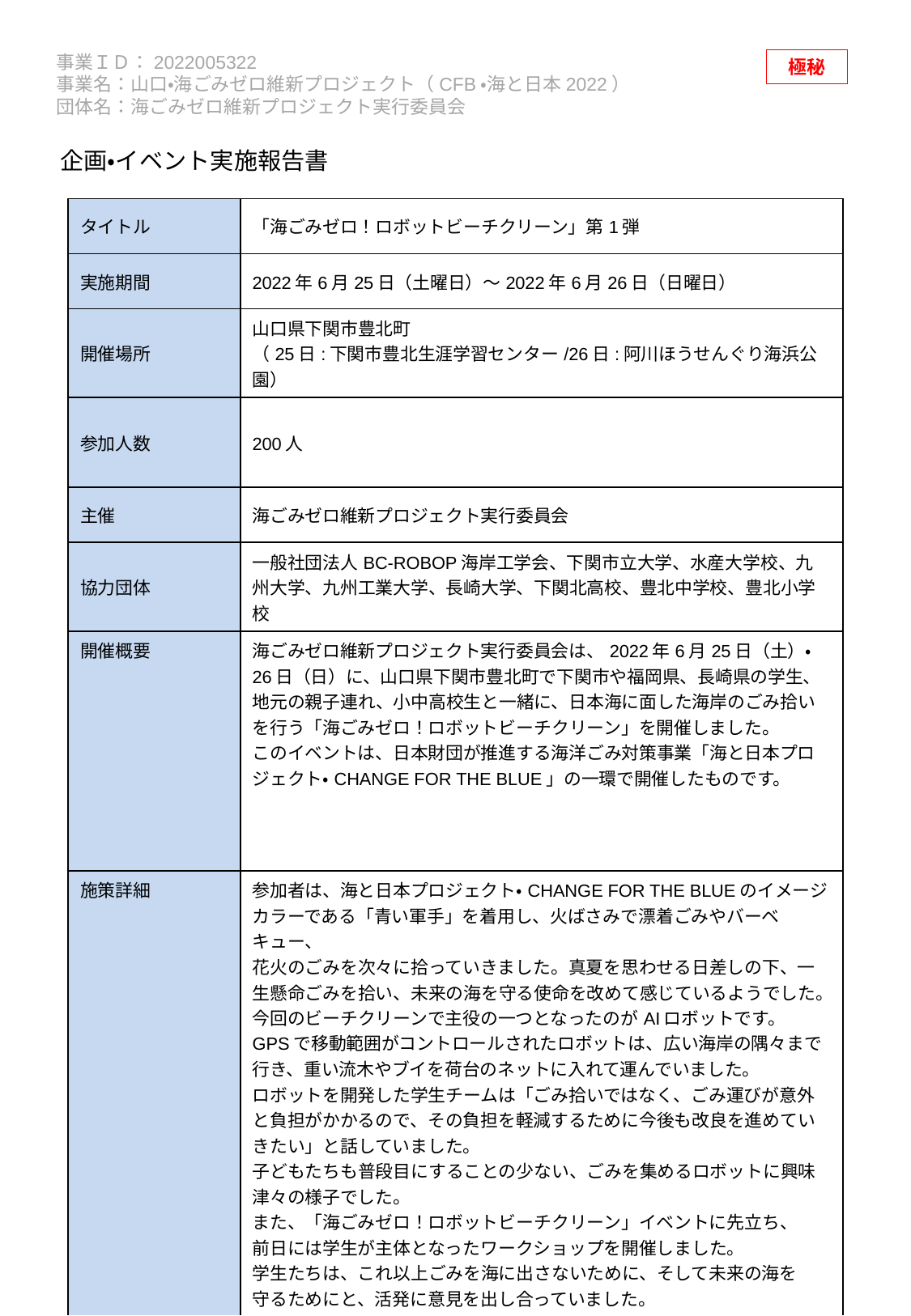

企画・イベント実施報告書
| タイトル | 「海ごみゼロ！ロボットビーチクリーン」第1弾 |
| --- | --- |
| 実施期間 | 2022年6月25日（土曜日）～2022年6月26日（日曜日） |
| 開催場所 | 山口県下関市豊北町 （25日:下関市豊北生涯学習センター/26日:阿川ほうせんぐり海浜公園） |
| 参加人数 | 200人 |
| 主催 | 海ごみゼロ維新プロジェクト実行委員会 |
| 協力団体 | 一般社団法人BC-ROBOP海岸工学会、下関市立大学、水産大学校、九州大学、九州工業大学、長崎大学、下関北高校、豊北中学校、豊北小学校 |
| 開催概要 | 海ごみゼロ維新プロジェクト実行委員会は、2022年6月25日（土）・26日（日）に、山口県下関市豊北町で下関市や福岡県、長崎県の学生、地元の親子連れ、小中高校生と一緒に、日本海に面した海岸のごみ拾いを行う「海ごみゼロ！ロボットビーチクリーン」を開催しました。 このイベントは、日本財団が推進する海洋ごみ対策事業「海と日本プロジェクト・CHANGE FOR THE BLUE」の一環で開催したものです。 |
| 施策詳細 | 参加者は、海と日本プロジェクト・CHANGE FOR THE BLUEのイメージカラーである「青い軍手」を着用し、火ばさみで漂着ごみやバーベキュー、 花火のごみを次々に拾っていきました。真夏を思わせる日差しの下、一生懸命ごみを拾い、未来の海を守る使命を改めて感じているようでした。 今回のビーチクリーンで主役の一つとなったのがAIロボットです。 GPSで移動範囲がコントロールされたロボットは、広い海岸の隅々まで行き、重い流木やブイを荷台のネットに入れて運んでいました。 ロボットを開発した学生チームは「ごみ拾いではなく、ごみ運びが意外と負担がかかるので、その負担を軽減するために今後も改良を進めていきたい」と話していました。 子どもたちも普段目にすることの少ない、ごみを集めるロボットに興味津々の様子でした。 また、「海ごみゼロ！ロボットビーチクリーン」イベントに先立ち、 前日には学生が主体となったワークショップを開催しました。 学生たちは、これ以上ごみを海に出さないために、そして未来の海を 守るためにと、活発に意見を出し合っていました。 学生だけでなく水産大学校の嶋田陽一助教や、地元で海の安全を 守りながら清掃活動などを行うNPO法人「コバルトブルー下関ライフセービングクラブ」の新名文博理事も参加し、海のごみの現状やどうすれば きれいな海を守れるかを発信していました。 |